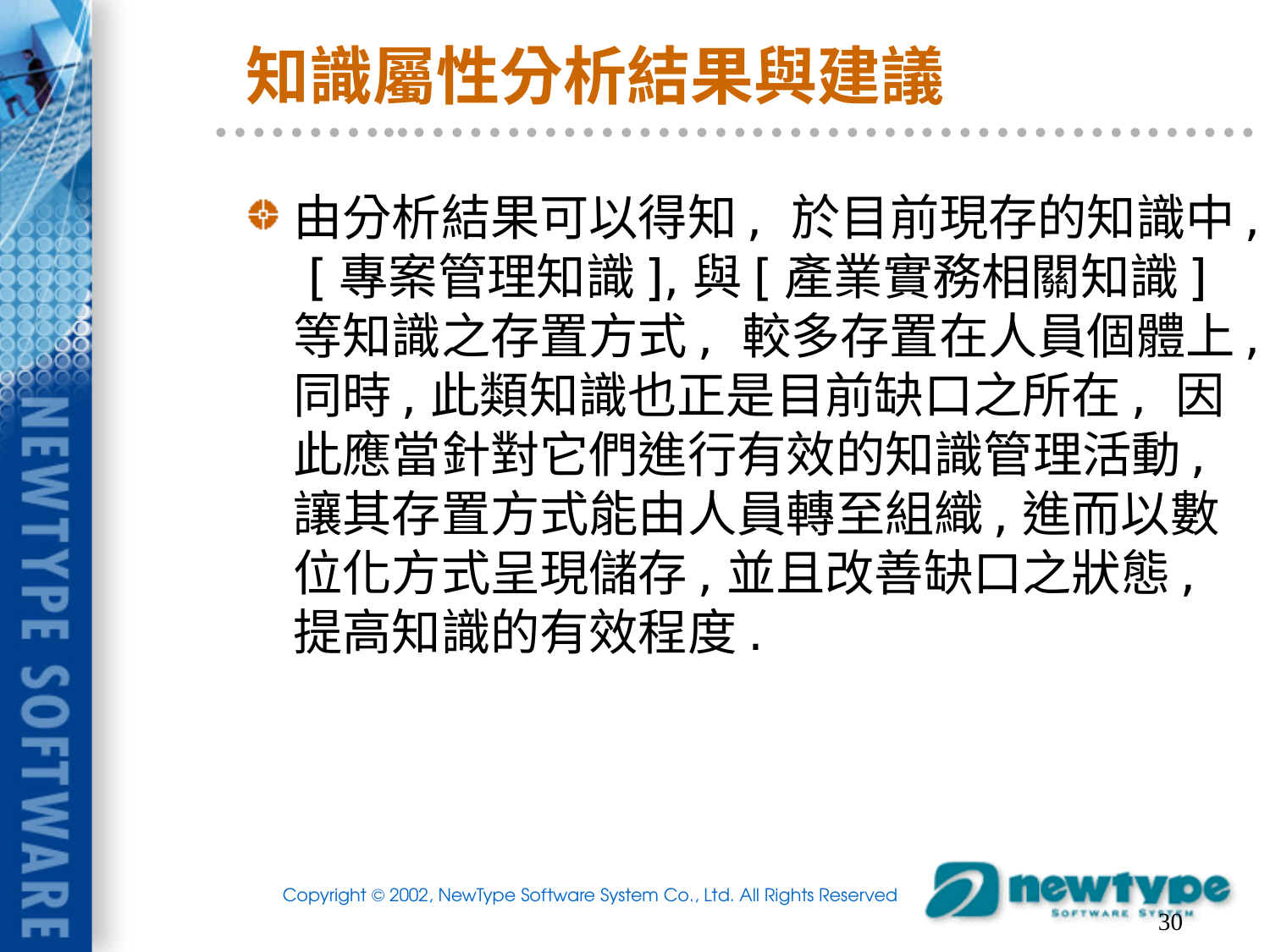

# 知識屬性分析結果與建議
由分析結果可以得知, 於目前現存的知識中, [專案管理知識],與[產業實務相關知識]等知識之存置方式, 較多存置在人員個體上,同時,此類知識也正是目前缺口之所在, 因此應當針對它們進行有效的知識管理活動,讓其存置方式能由人員轉至組織,進而以數位化方式呈現儲存,並且改善缺口之狀態,提高知識的有效程度.
30